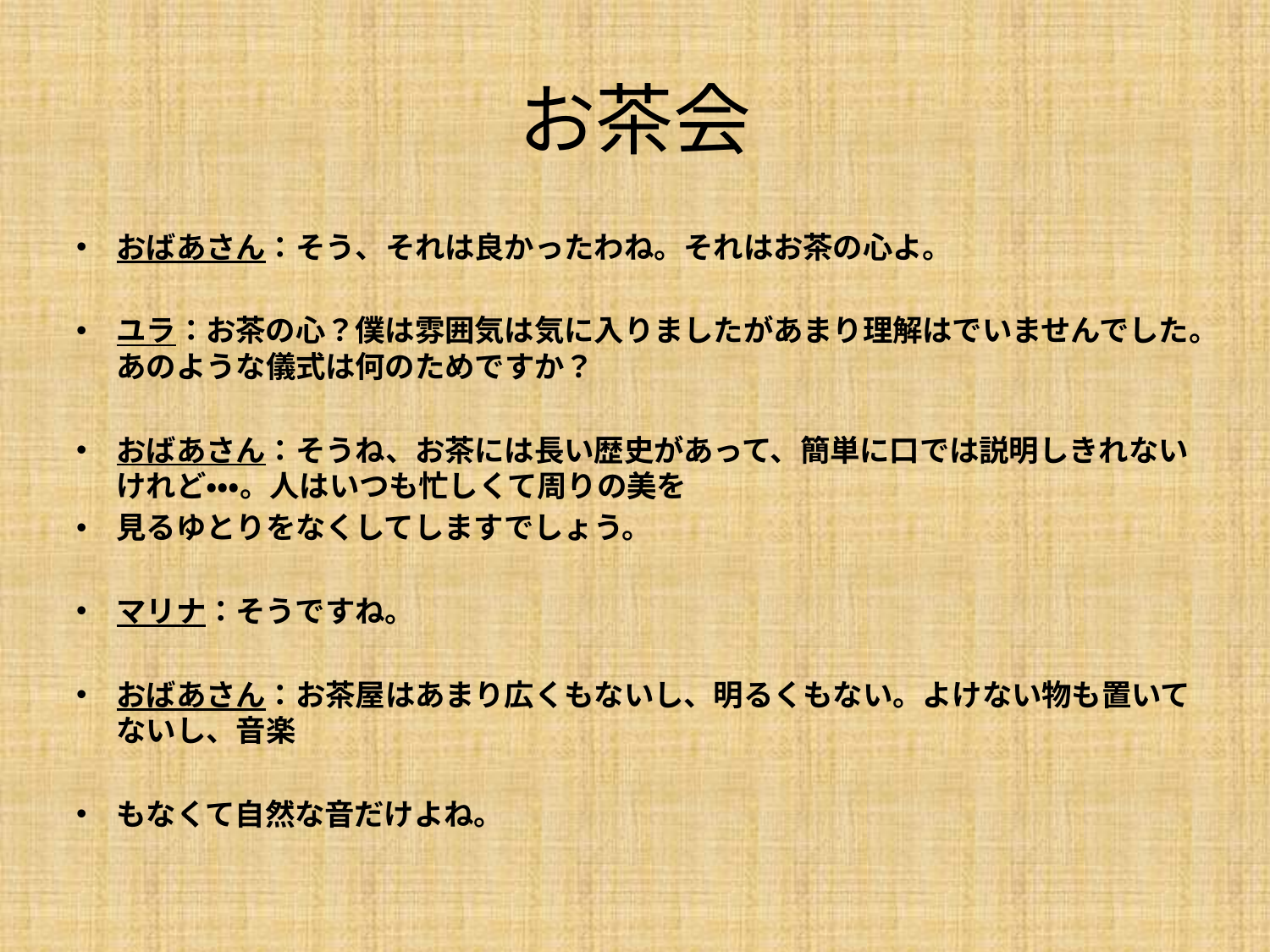

# お茶会
おばあさん：そう、それは良かったわね。それはお茶の心よ。

ユラ：お茶の心？僕は雰囲気は気に入りましたがあまり理解はでいませんでした。あのような儀式は何のためですか？

おばあさん：そうね、お茶には長い歴史があって、簡単に口では説明しきれないけれど・・・。人はいつも忙しくて周りの美を
見るゆとりをなくしてしますでしょう。

マリナ：そうですね。

おばあさん：お茶屋はあまり広くもないし、明るくもない。よけない物も置いてないし、音楽

もなくて自然な音だけよね。